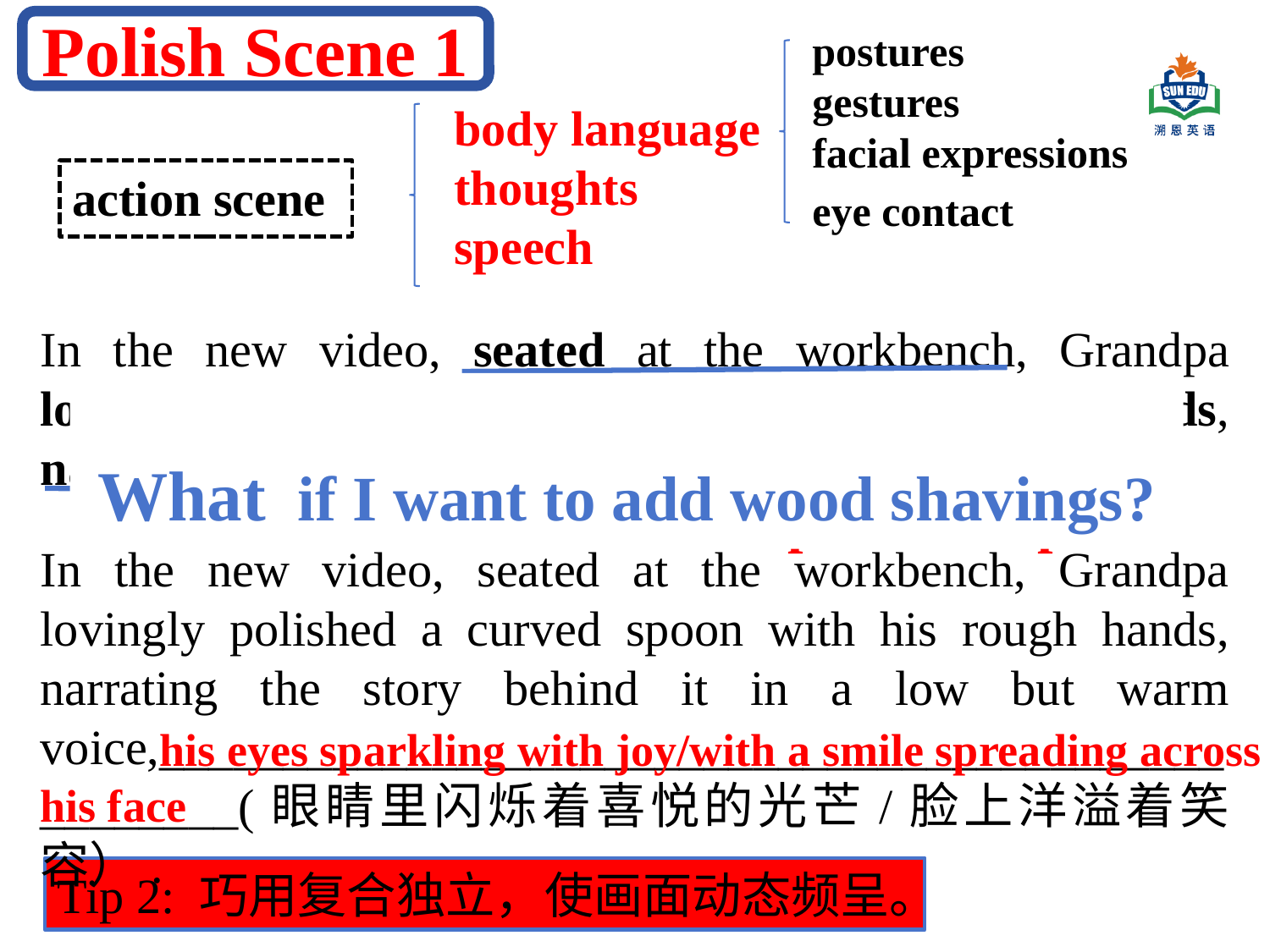

Polish Scene 1
postures
gestures
facial expressions
eye contact

body language
thoughts
speech

action scene
In the new video, seated at the workbench, Grandpa lovingly polished a curved spoon with rough hands, narrating the story behind it in a low but warm voice.
What if I want to add wood shavings?
posture&speech
In the new video, seated at the workbench, Grandpa lovingly polished a curved spoon with his rough hands, narrating the story behind it in a low but warm voice,___________________________________________
________(眼睛里闪烁着喜悦的光芒/脸上洋溢着笑容）.
          his eyes sparkling with joy/with a smile spreading across his face
Tip 2: 巧用复合独立，使画面动态频呈。